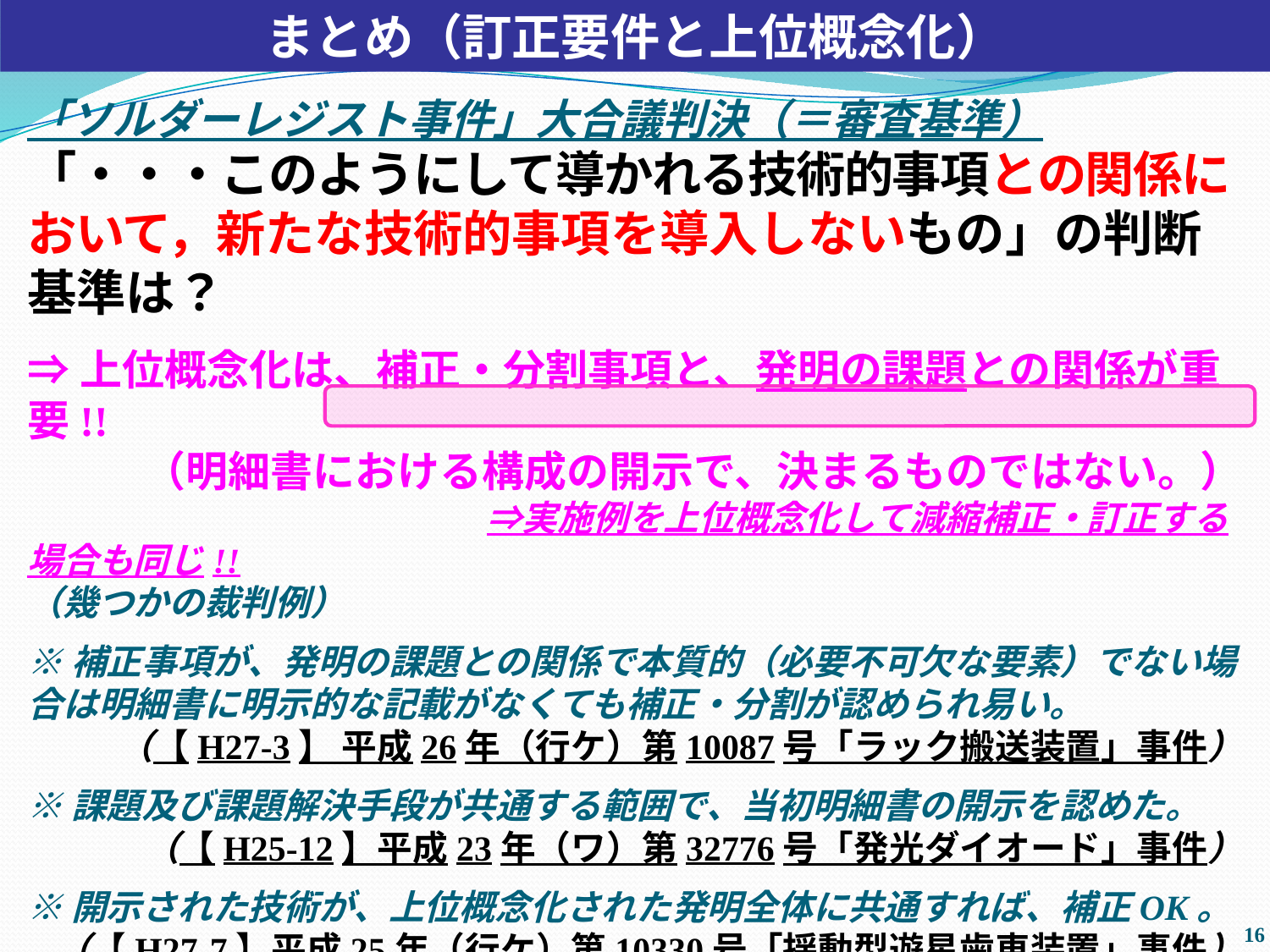

まとめ（訂正要件と上位概念化）
「ソルダーレジスト事件」大合議判決（＝審査基準）
「・・・このようにして導かれる技術的事項との関係において，新たな技術的事項を導入しないもの」の判断基準は？

⇒上位概念化は、補正・分割事項と、発明の課題との関係が重要!!
（明細書における構成の開示で、決まるものではない。）
　　　　　　　　　　　　　⇒実施例を上位概念化して減縮補正・訂正する場合も同じ!!
（幾つかの裁判例）

※補正事項が、発明の課題との関係で本質的（必要不可欠な要素）でない場合は明細書に明示的な記載がなくても補正・分割が認められ易い。
（【H27-3】 平成26年（行ケ）第10087号「ラック搬送装置」事件）

※課題及び課題解決手段が共通する範囲で、当初明細書の開示を認めた。
（【H25-12】平成23年（ワ）第32776号「発光ダイオード」事件）

※開示された技術が、上位概念化された発明全体に共通すれば、補正OK。
（【H27-7】平成25年（行ケ）第10330号「揺動型遊星歯車装置」事件）

★特許法上の他の論点においても、“発明の課題”は重要なファクターである!!
　　⇒当初明細書における“発明の課題”の記載は、細心の注意を払う必要あり。

16